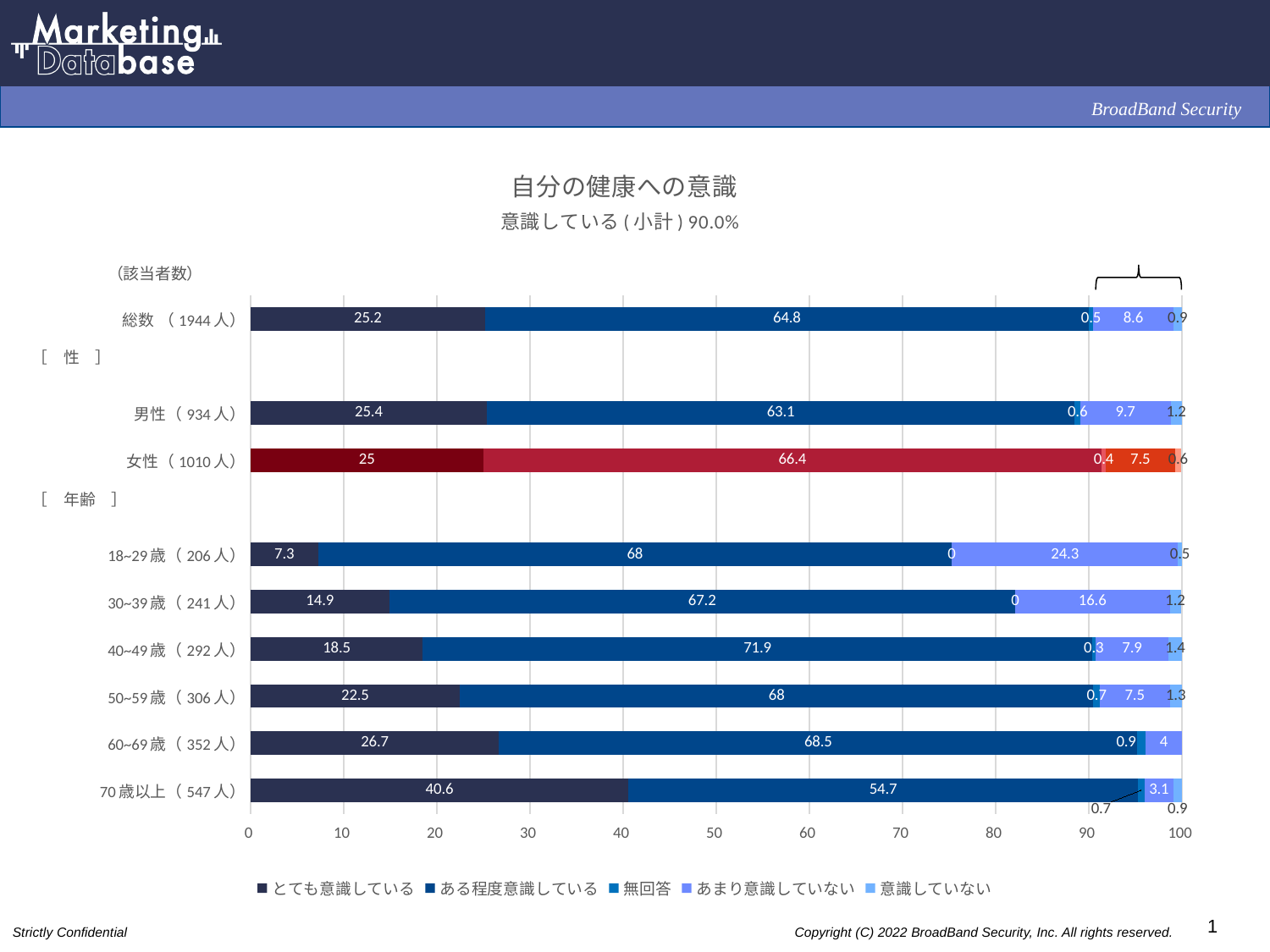

### Chart: 自分の健康への意識

| Category | とても意識している | ある程度意識している | 無回答 | あまり意識していない | 意識していない |
|---|---|---|---|---|---|
| 総数 （1944人） | 25.2 | 64.8 | 0.5 | 8.6 | 0.9 |
|  | None | None | None | None | None |
| 男性（934人） | 25.4 | 63.1 | 0.6 | 9.7 | 1.2 |
| 女性（1010人） | 25.0 | 66.4 | 0.4 | 7.5 | 0.6 |
|  | None | None | None | None | None |
| 18~29歳（206人） | 7.3 | 68.0 | 0.0 | 24.3 | 0.5 |
| 30~39歳（241人） | 14.9 | 67.2 | 0.0 | 16.6 | 1.2 |
| 40~49歳（292人） | 18.5 | 71.9 | 0.3 | 7.9 | 1.4 |
| 50~59歳（306人） | 22.5 | 68.0 | 0.7 | 7.5 | 1.3 |
| 60~69歳（352人） | 26.7 | 68.5 | 0.9 | 4.0 | 0.0 |
| 70歳以上（547人） | 40.6 | 54.7 | 0.7 | 3.1 | 0.9 |